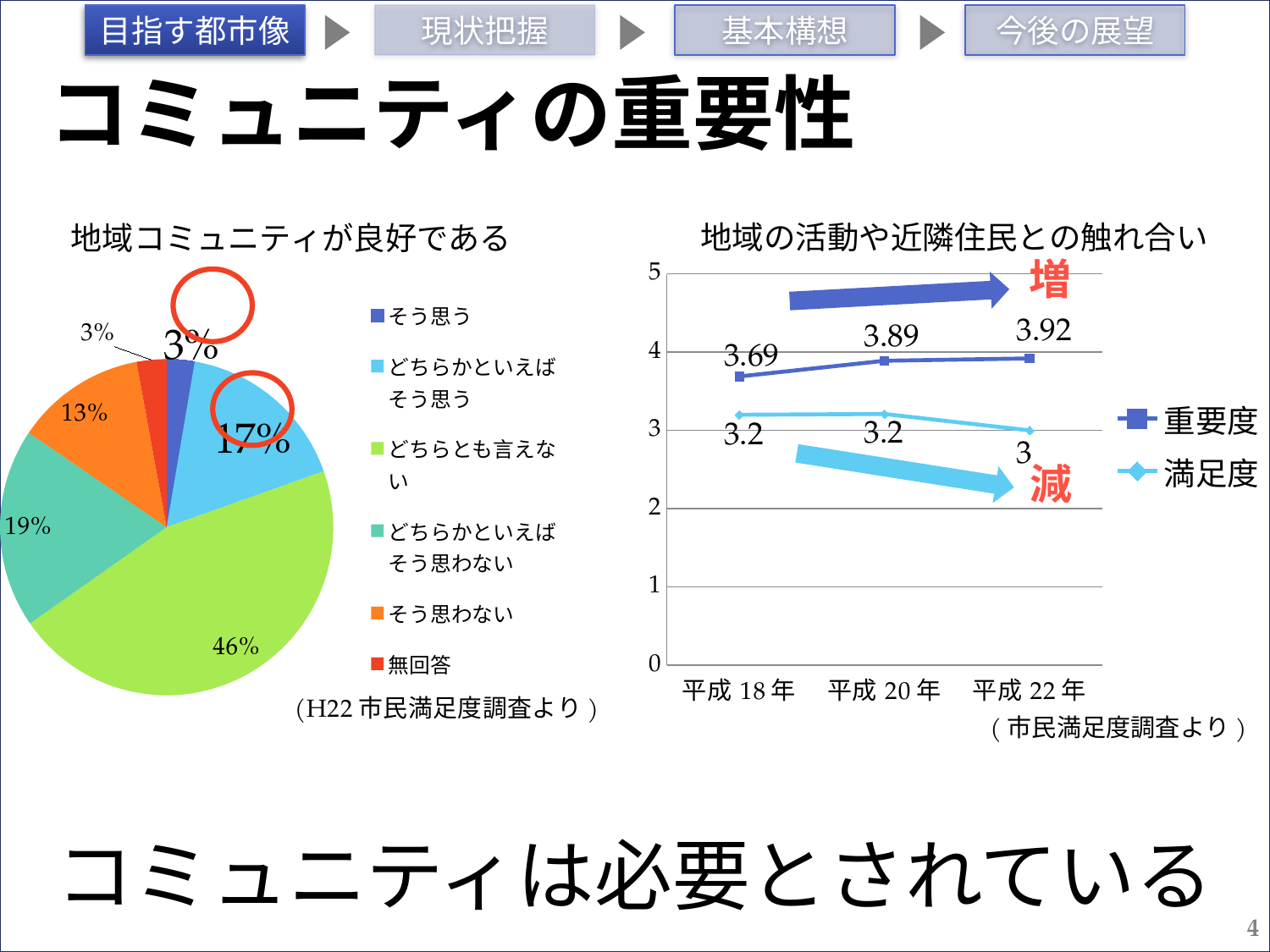

# コミュニティの重要性

### Chart: 地域の活動や近隣住民との触れ合い

| Category | 満足度 | 重要度 |
|---|---|---|
| 平成18年 | 3.2 | 3.69 |
| 平成20年 | 3.21 | 3.89 |
| 平成22年 | 3.0 | 3.92 |

### Chart: 地域コミュニティが良好である

| Category |  |
|---|---|
| そう思う | 2.7 |
| どちらかといえばそう思う | 16.9 |
| どちらとも言えない | 45.7 |
| どちらかといえばそう思わない | 19.2 |
| そう思わない | 12.6 |
| 無回答 | 2.9 |

### Chart: 地域の活動や近隣住民との触れ合い

| Category | 重要度 | 満足度 |
|---|---|---|
| 平成18年 | 3.69 | 3.2 |
| 平成20年 | 3.89 | 3.21 |
| 平成22年 | 3.92 | 3.0 |
増
(市民満足度調査より)
コミュニティは必要とされている
4